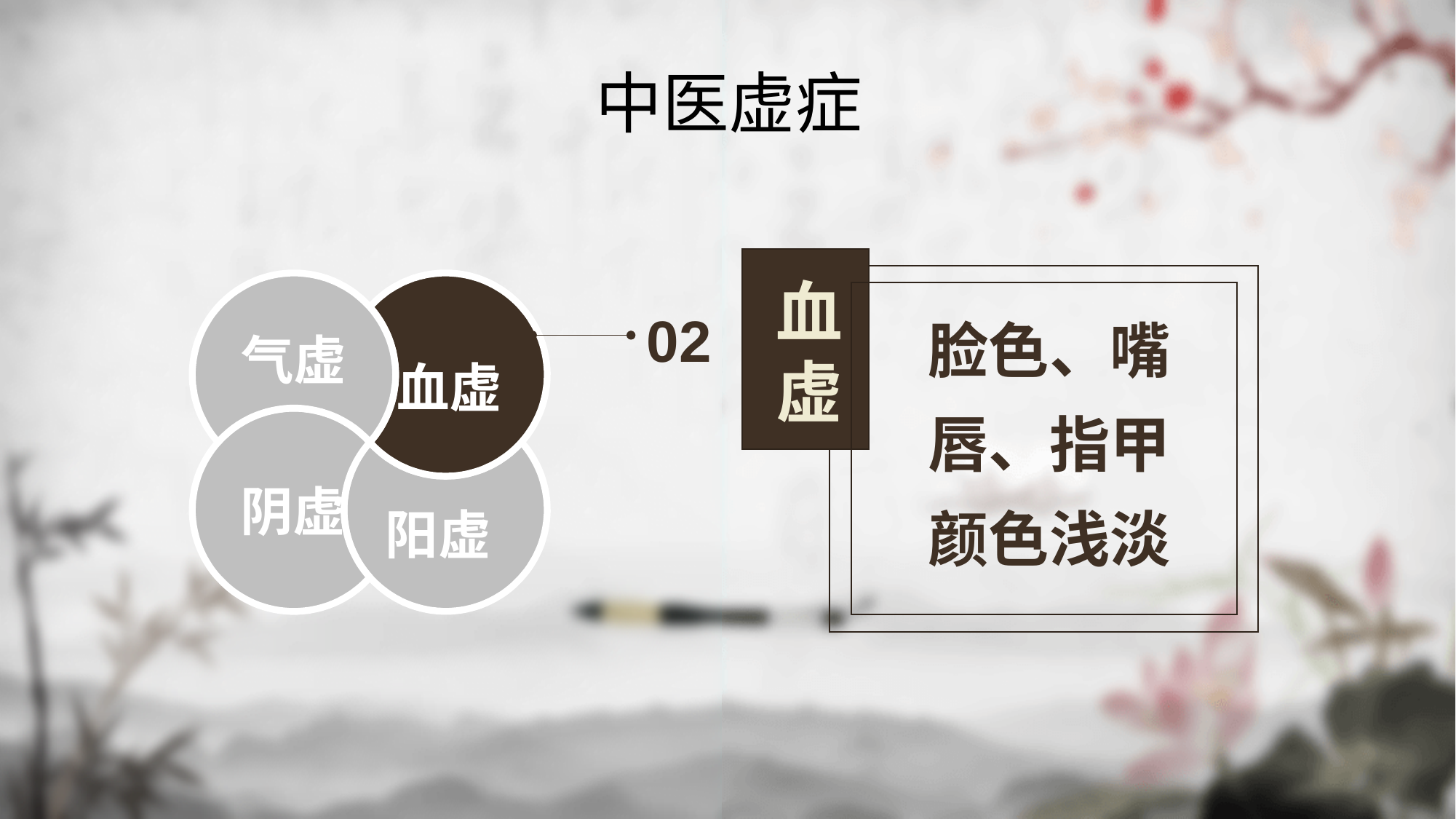

中医虚症

血虚

脸色、嘴唇、指甲颜色浅淡

02
气虚
血虚

阴虚
阳虚